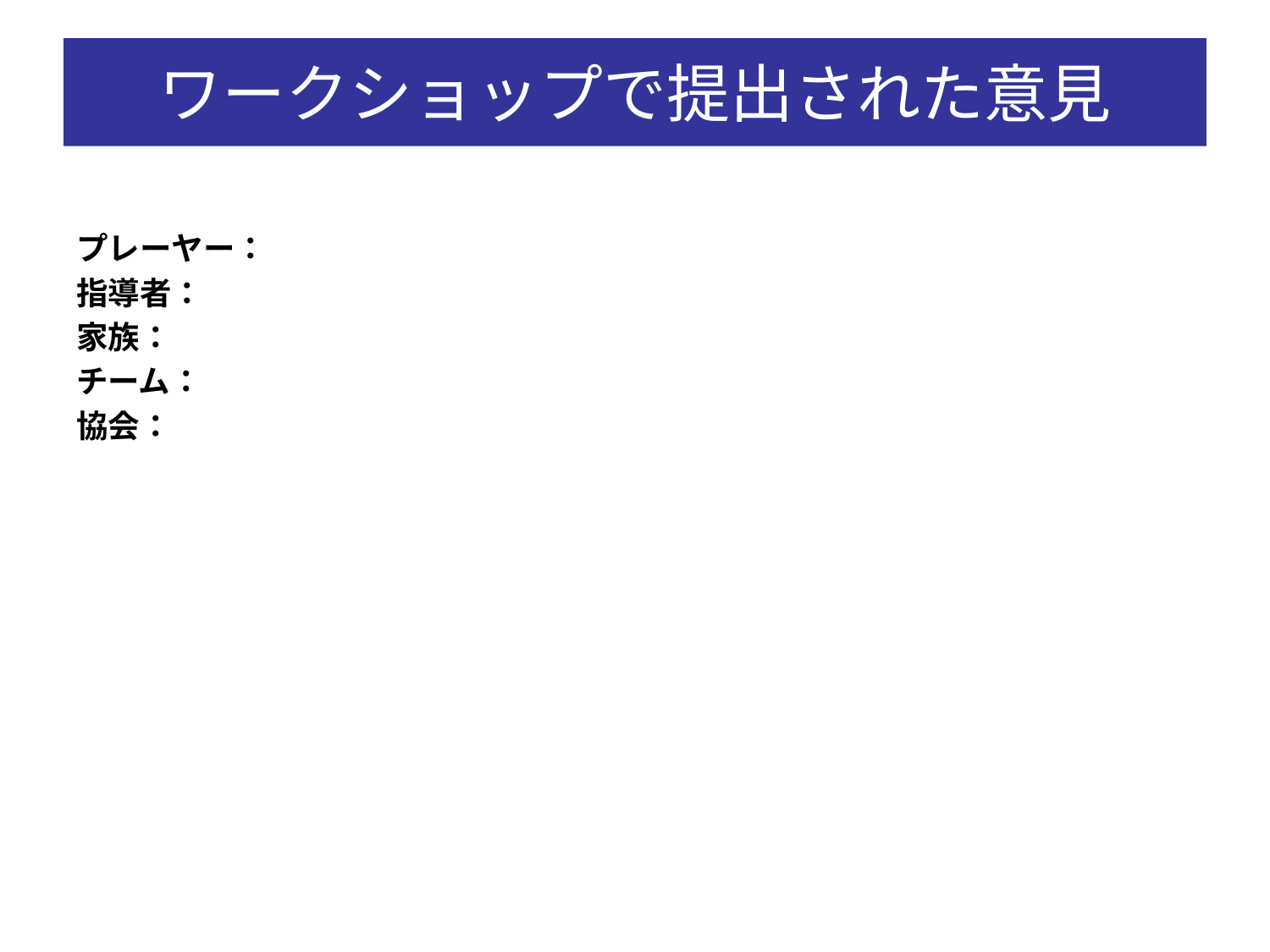

# ワークショップで提出された意見
プレーヤー：
指導者：
家族：
チーム：
協会：